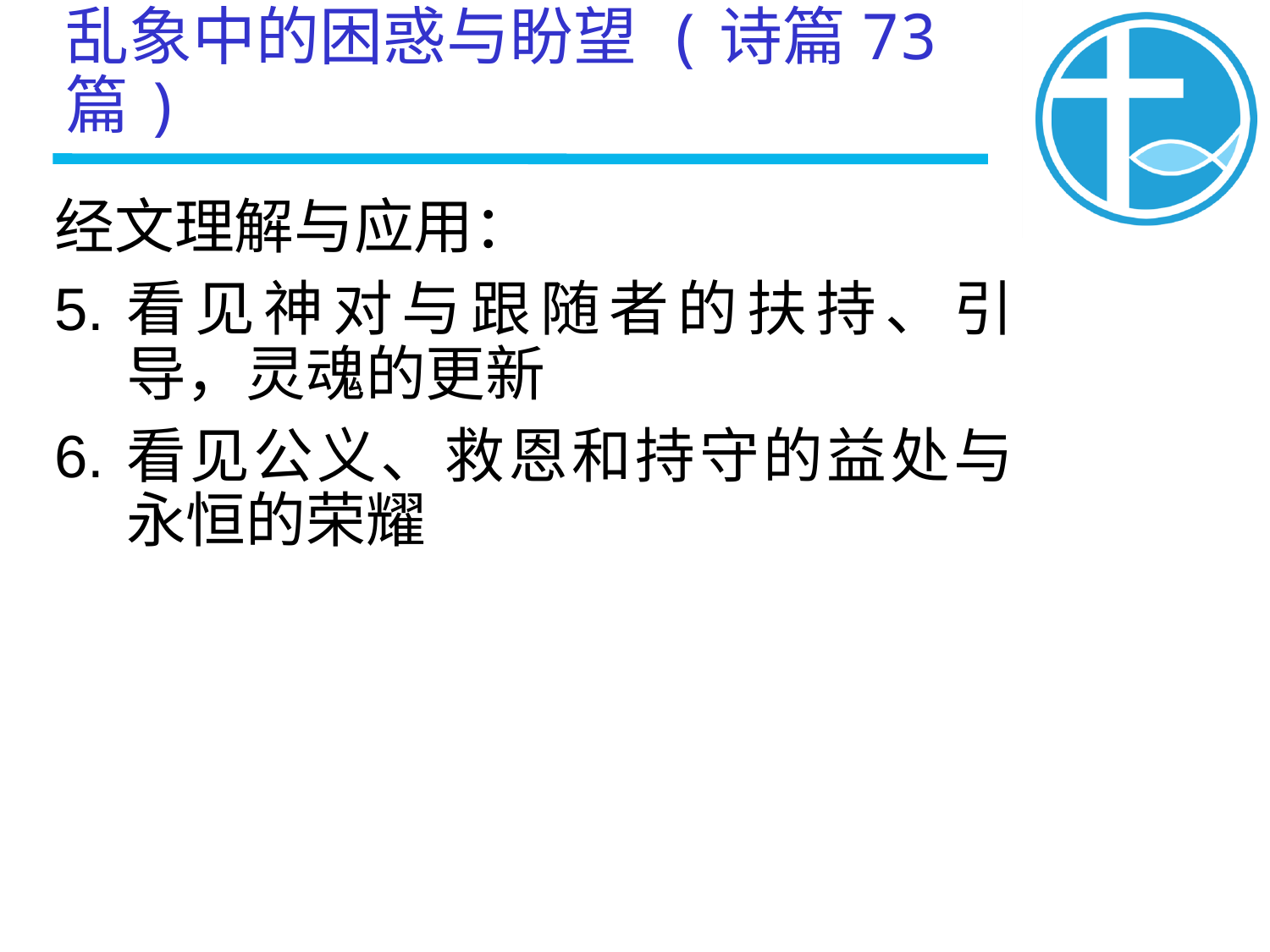

乱象中的困惑与盼望 (诗篇73篇)
经文理解与应用：
看见神对与跟随者的扶持、引导，灵魂的更新
看见公义、救恩和持守的益处与永恒的荣耀